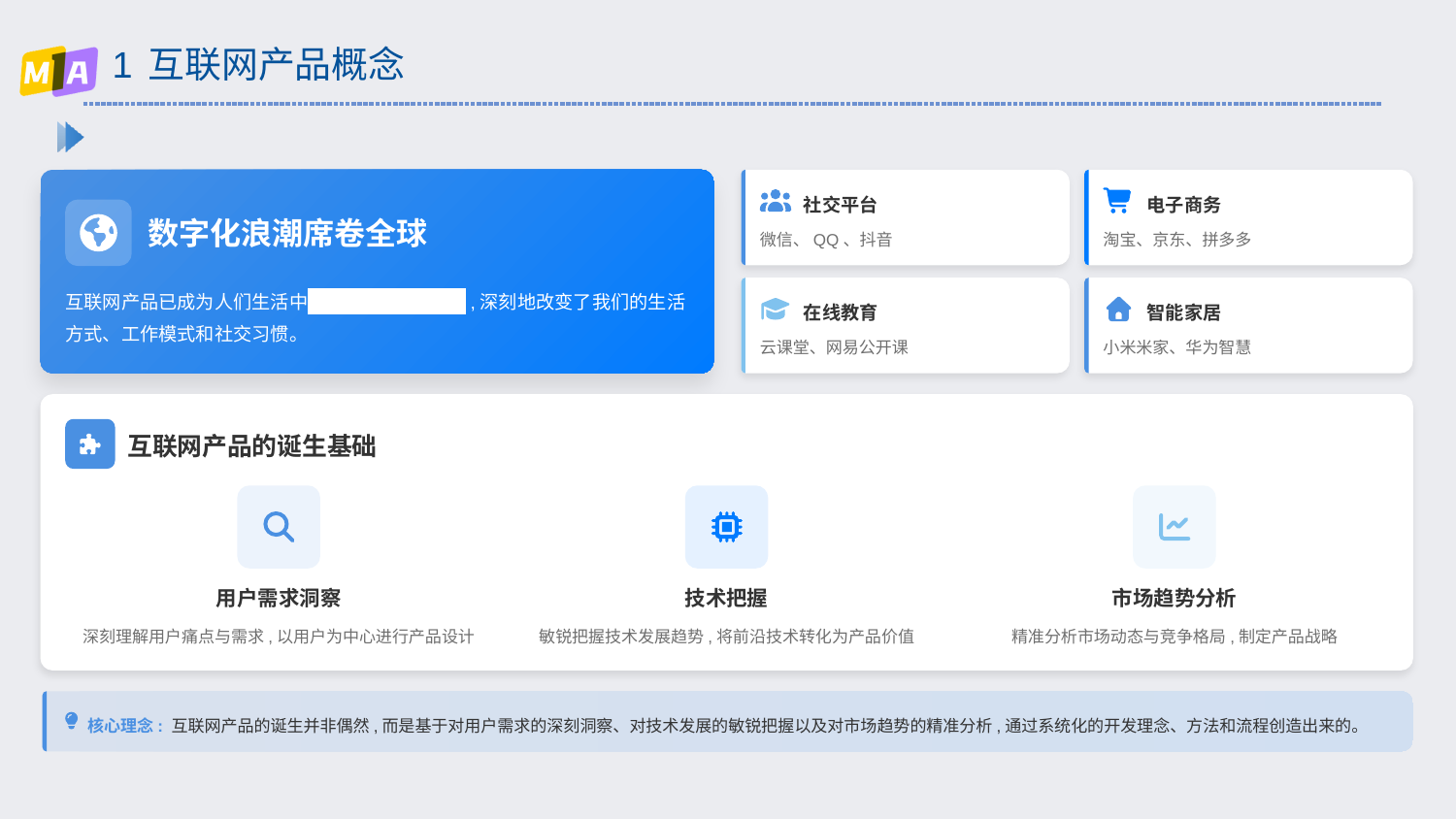

# 1 互联网产品概念

社交平台
电子商务

数字化浪潮席卷全球
微信、QQ、抖音
淘宝、京东、拼多多

互联网产品已成为人们生活中 不可或缺的一部分 ,深刻地改变了我们的生活方式、工作模式和社交习惯。
在线教育
智能家居

云课堂、网易公开课
小米米家、华为智慧

互联网产品的诞生基础

用户需求洞察
技术把握
市场趋势分析
深刻理解用户痛点与需求,以用户为中心进行产品设计
敏锐把握技术发展趋势,将前沿技术转化为产品价值
精准分析市场动态与竞争格局,制定产品战略

核心理念: 互联网产品的诞生并非偶然,而是基于对用户需求的深刻洞察、对技术发展的敏锐把握以及对市场趋势的精准分析,通过系统化的开发理念、方法和流程创造出来的。